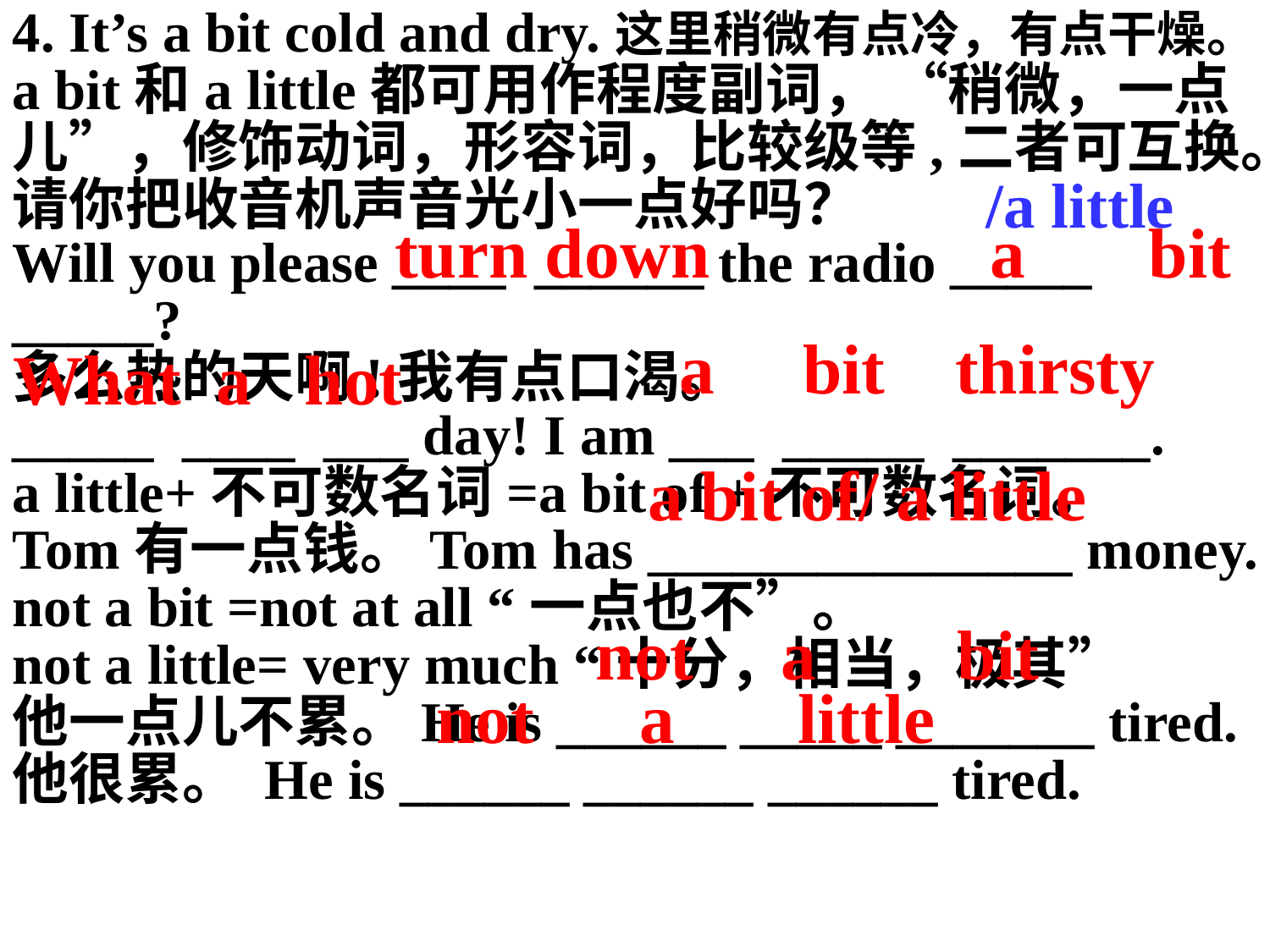

4. It’s a bit cold and dry.这里稍微有点冷，有点干燥。
a bit和a little都可用作程度副词， “稍微，一点儿”，修饰动词，形容词，比较级等,二者可互换。
请你把收音机声音光小一点好吗？
Will you please ____  ______ the radio _____  _____?
多么热的天啊!我有点口渴。
_____  ____  ___ day! I am ___  _____  _______.
a little+不可数名词=a bit of +不可数名词。
Tom有一点钱。Tom has _______________ money.
not a bit =not at all “一点也不”。
not a little= very much “十分，相当，极其”
他一点儿不累。He is ______ _____ _______ tired. 他很累。 He is ______ ______ ______ tired.
/a little
turn down                a       bit
a     bit    thirsty
What  a   hot
a bit of/ a little
not     a        bit
not      a       little